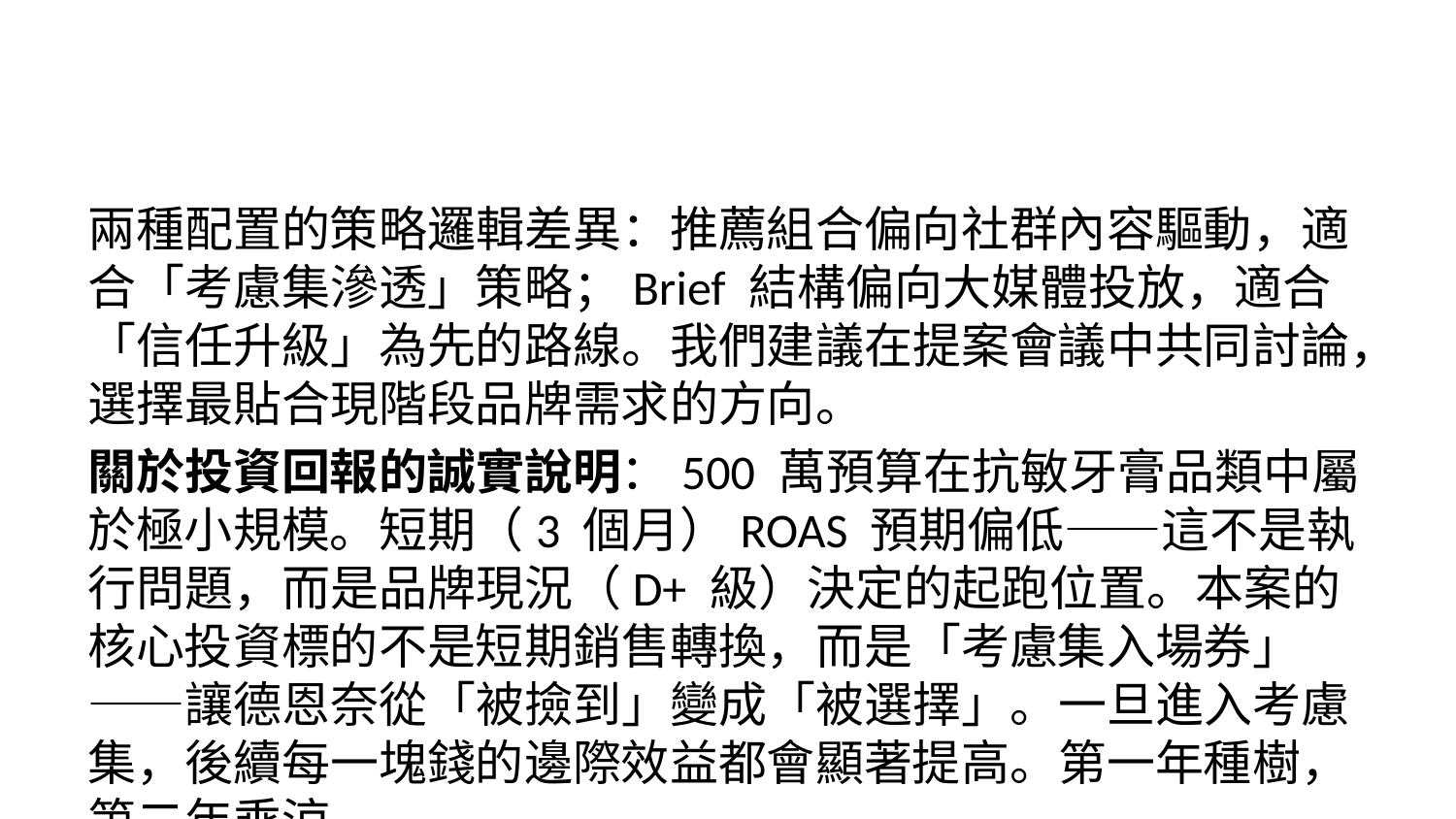

兩種配置的策略邏輯差異：推薦組合偏向社群內容驅動，適合「考慮集滲透」策略；Brief 結構偏向大媒體投放，適合「信任升級」為先的路線。我們建議在提案會議中共同討論，選擇最貼合現階段品牌需求的方向。
關於投資回報的誠實說明：500 萬預算在抗敏牙膏品類中屬於極小規模。短期（3 個月）ROAS 預期偏低——這不是執行問題，而是品牌現況（D+ 級）決定的起跑位置。本案的核心投資標的不是短期銷售轉換，而是「考慮集入場券」——讓德恩奈從「被撿到」變成「被選擇」。一旦進入考慮集，後續每一塊錢的邊際效益都會顯著提高。第一年種樹，第二年乘涼。